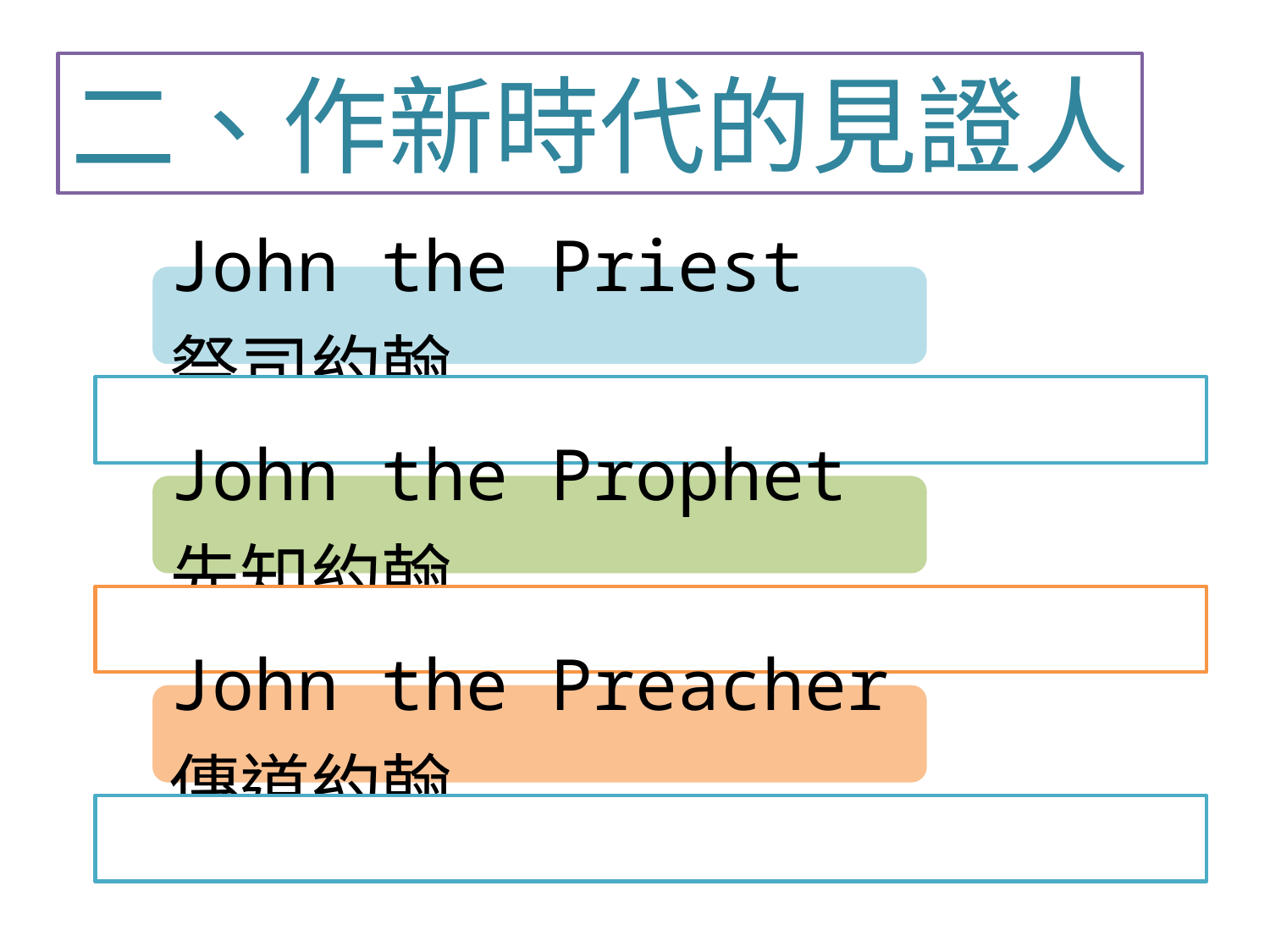

二、作新時代的見證人
John the Priest   祭司約翰
John the Prophet  先知約翰
John the Preacher 傳道約翰